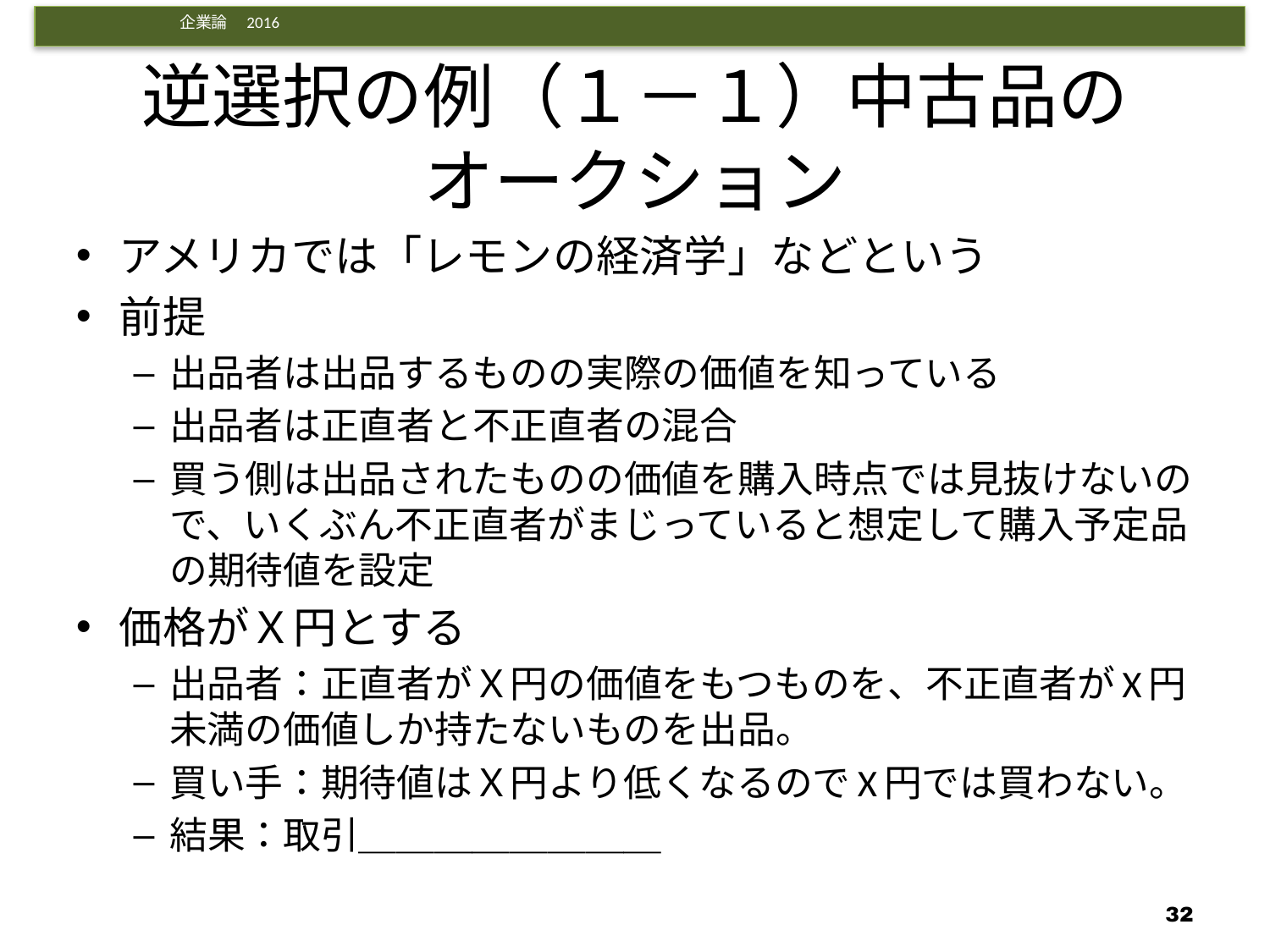

# 逆選択の例（１－１）中古品のオークション
アメリカでは「レモンの経済学」などという
前提
出品者は出品するものの実際の価値を知っている
出品者は正直者と不正直者の混合
買う側は出品されたものの価値を購入時点では見抜けないので、いくぶん不正直者がまじっていると想定して購入予定品の期待値を設定
価格がＸ円とする
出品者：正直者がＸ円の価値をもつものを、不正直者がX円未満の価値しか持たないものを出品。
買い手：期待値はＸ円より低くなるのでX円では買わない。
結果：取引＿＿＿＿＿＿＿＿

32